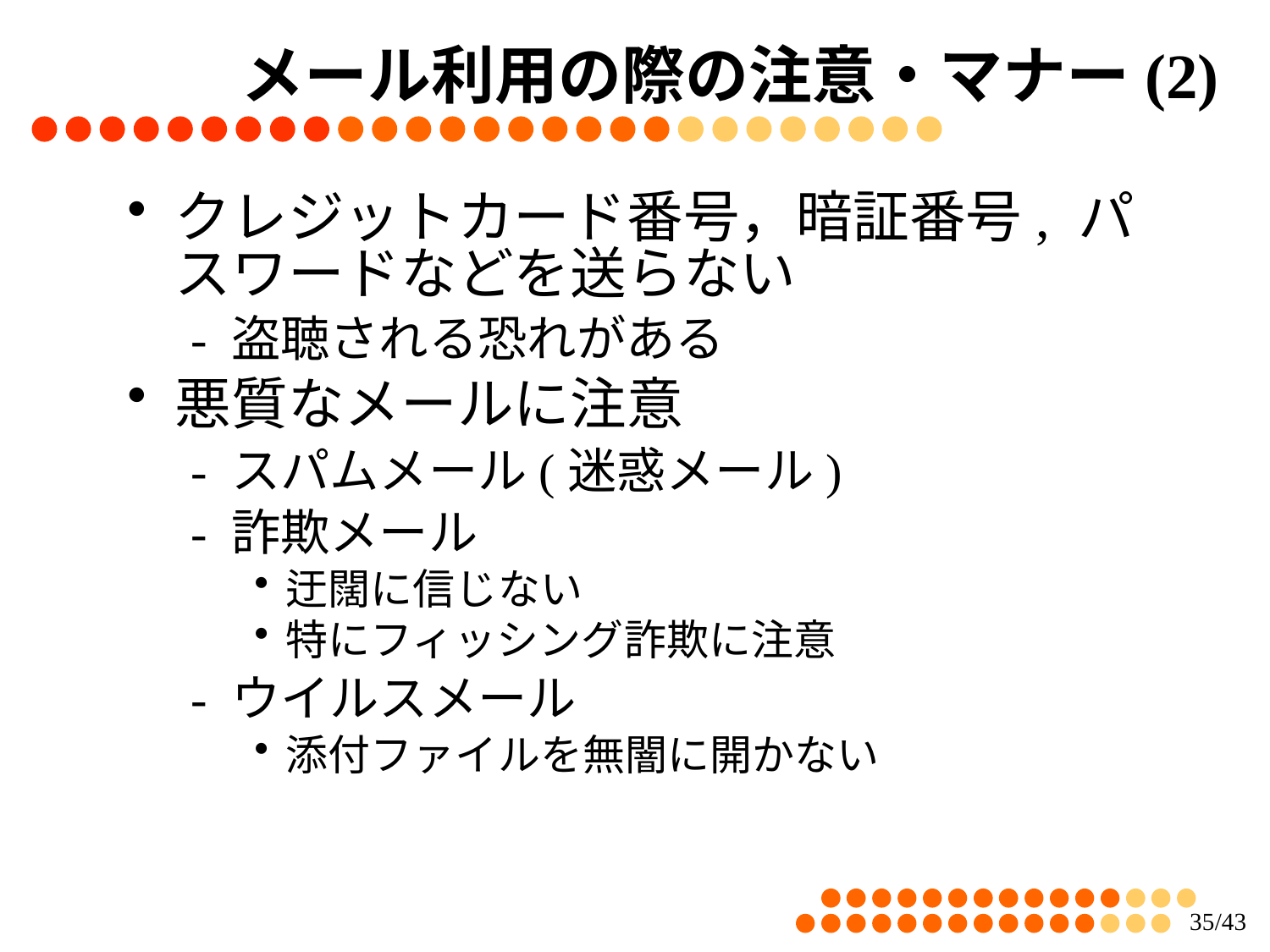

メール利用の際の注意・マナー(2)
クレジットカード番号，暗証番号, パスワードなどを送らない
- 盗聴される恐れがある
悪質なメールに注意
- スパムメール(迷惑メール)
- 詐欺メール
迂闊に信じない
特にフィッシング詐欺に注意
- ウイルスメール
添付ファイルを無闇に開かない
35/43